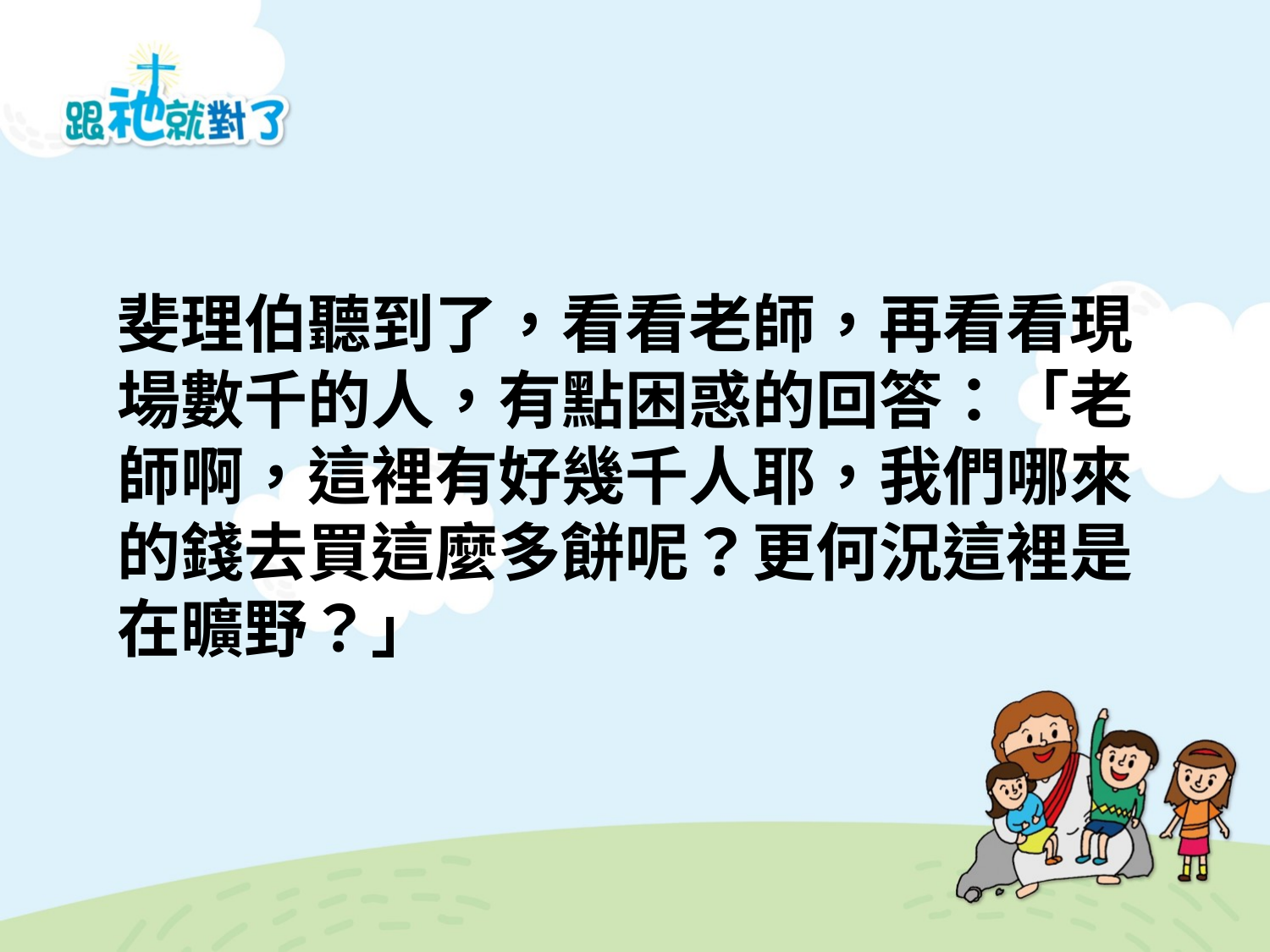

斐理伯聽到了，看看老師，再看看現場數千的人，有點困惑的回答：「老師啊，這裡有好幾千人耶，我們哪來的錢去買這麼多餅呢？更何況這裡是在曠野？」